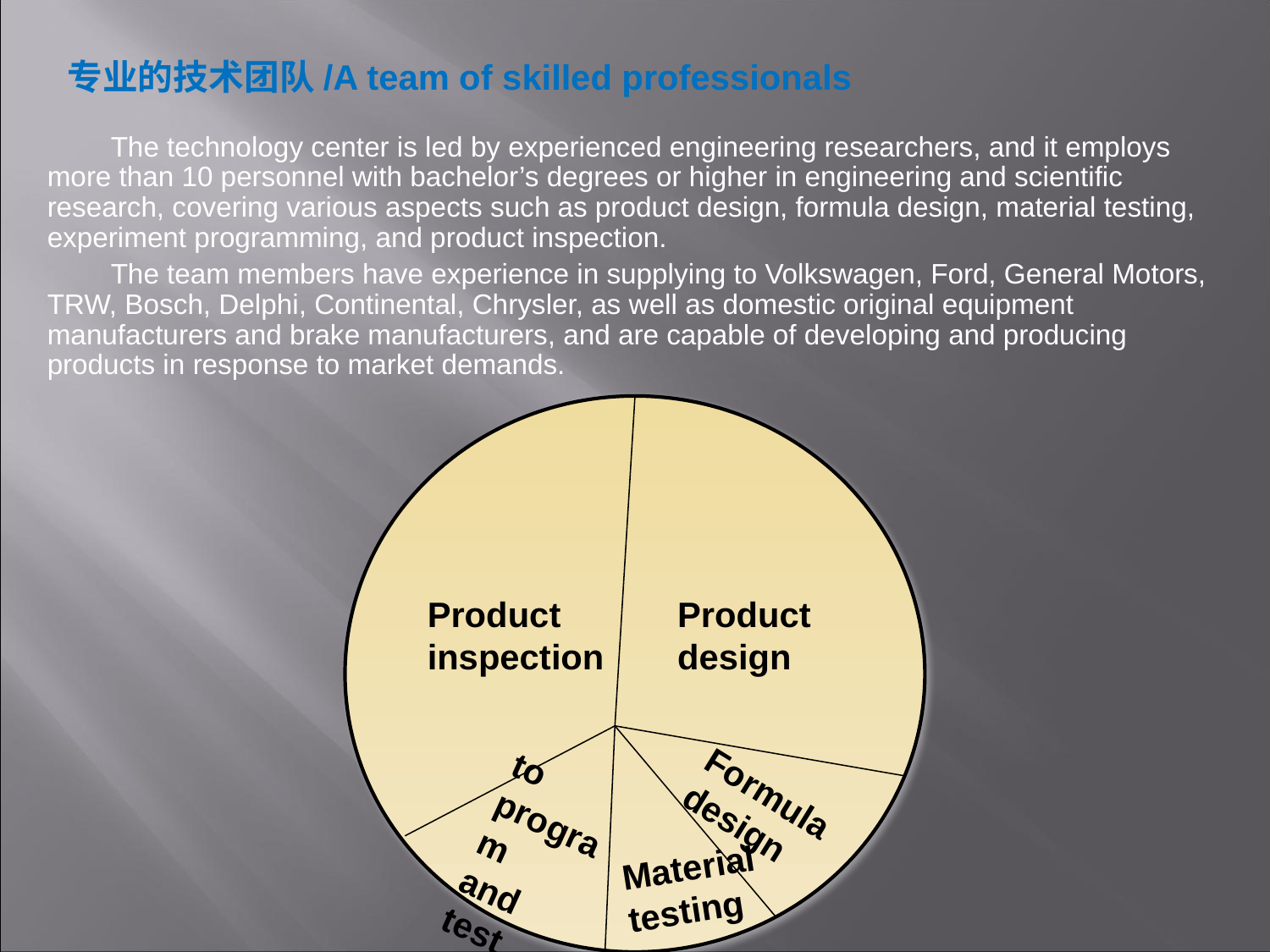

# 专业的技术团队/A team of skilled professionals
The technology center is led by experienced engineering researchers, and it employs more than 10 personnel with bachelor’s degrees or higher in engineering and scientific research, covering various aspects such as product design, formula design, material testing, experiment programming, and product inspection.
The team members have experience in supplying to Volkswagen, Ford, General Motors, TRW, Bosch, Delphi, Continental, Chrysler, as well as domestic original equipment manufacturers and brake manufacturers, and are capable of developing and producing products in response to market demands.

Product design
Product inspection
to program
and
test
Formula design
Material testing